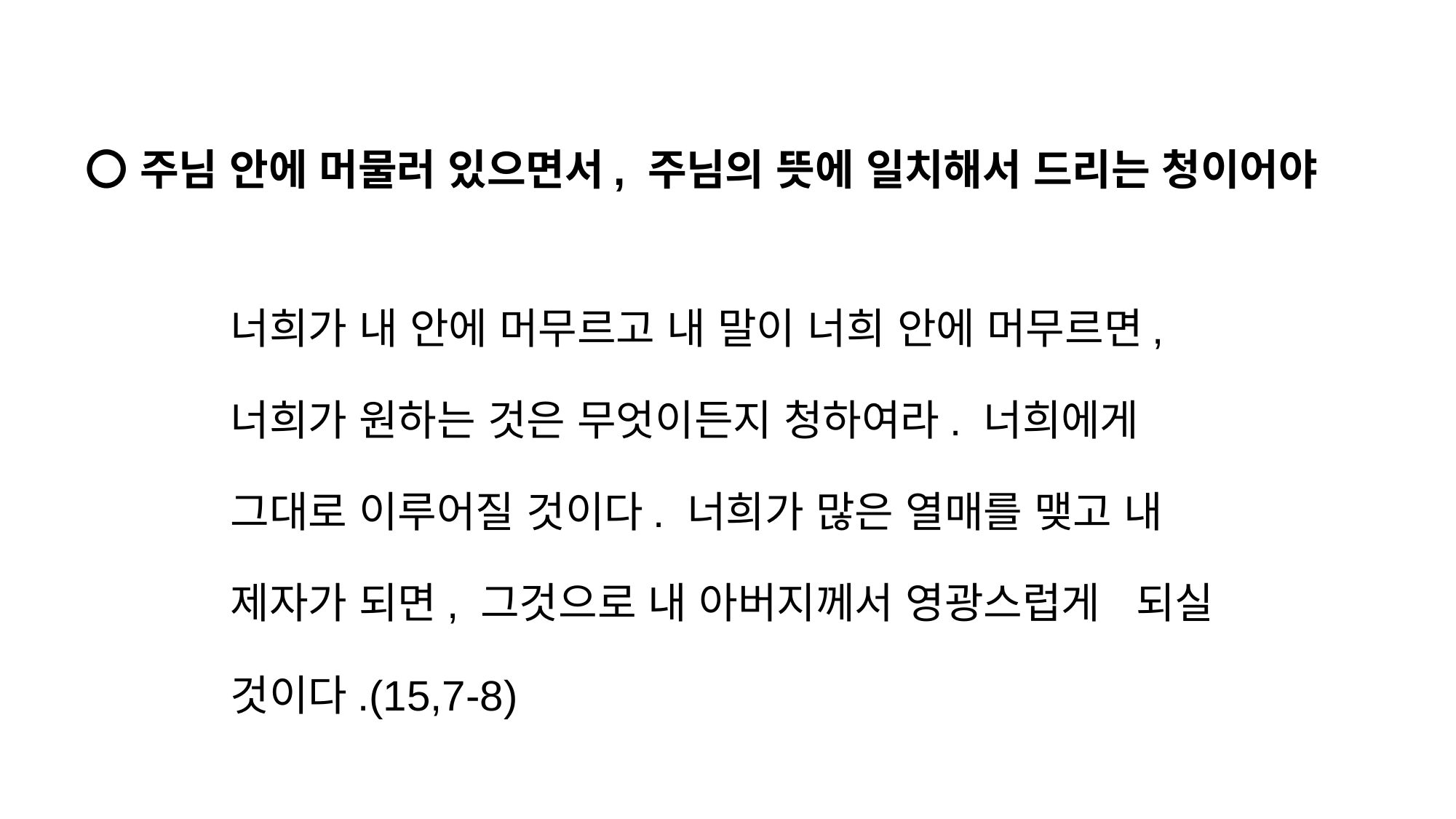

〇 주님 안에 머물러 있으면서, 주님의 뜻에 일치해서 드리는 청이어야
너희가 내 안에 머무르고 내 말이 너희 안에 머무르면, 너희가 원하는 것은 무엇이든지 청하여라. 너희에게 그대로 이루어질 것이다. 너희가 많은 열매를 맺고 내 제자가 되면, 그것으로 내 아버지께서 영광스럽게   되실 것이다.(15,7-8)